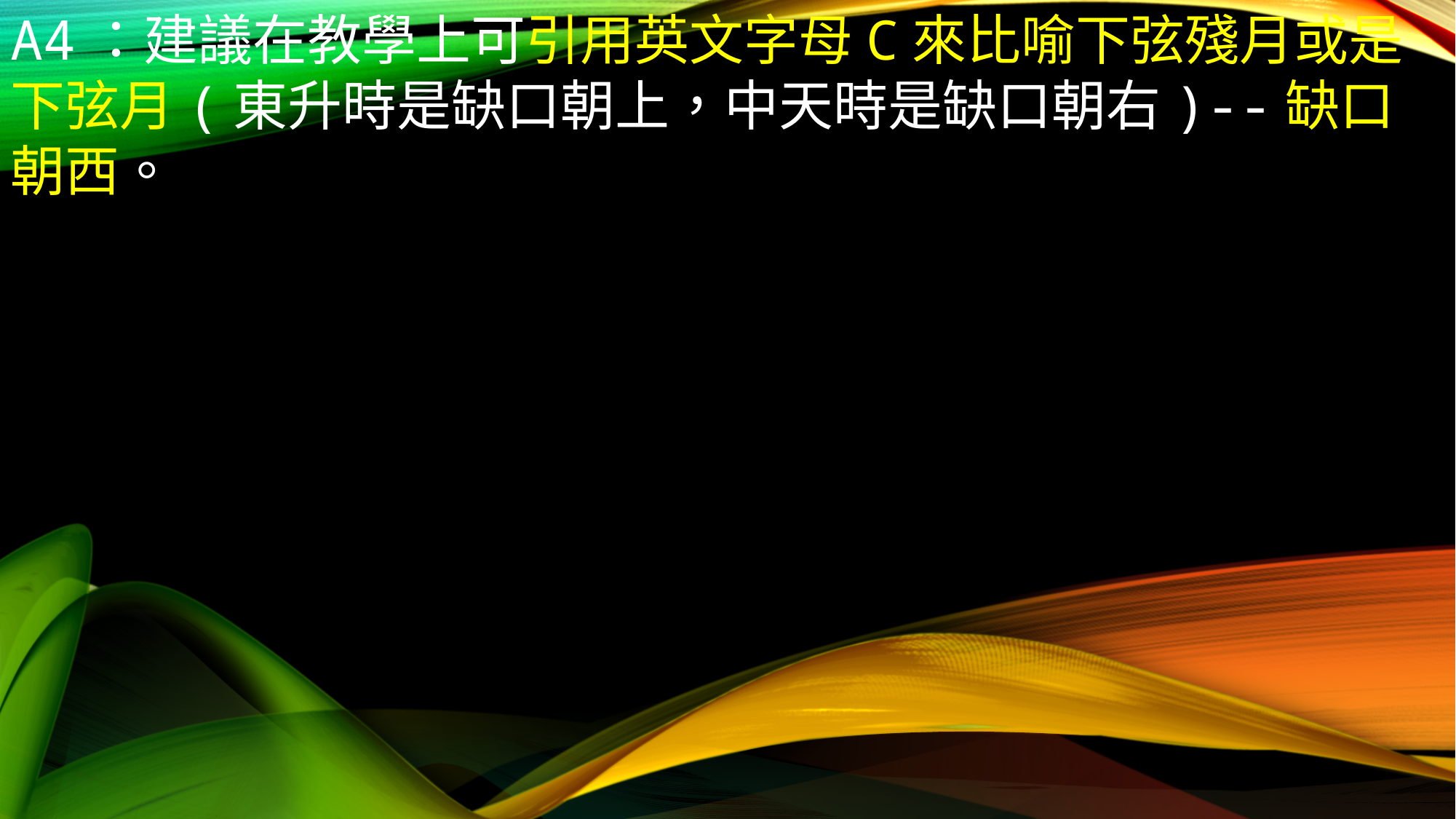

A4：建議在教學上可引用英文字母C來比喻下弦殘月或是下弦月(東升時是缺口朝上，中天時是缺口朝右)--缺口朝西。